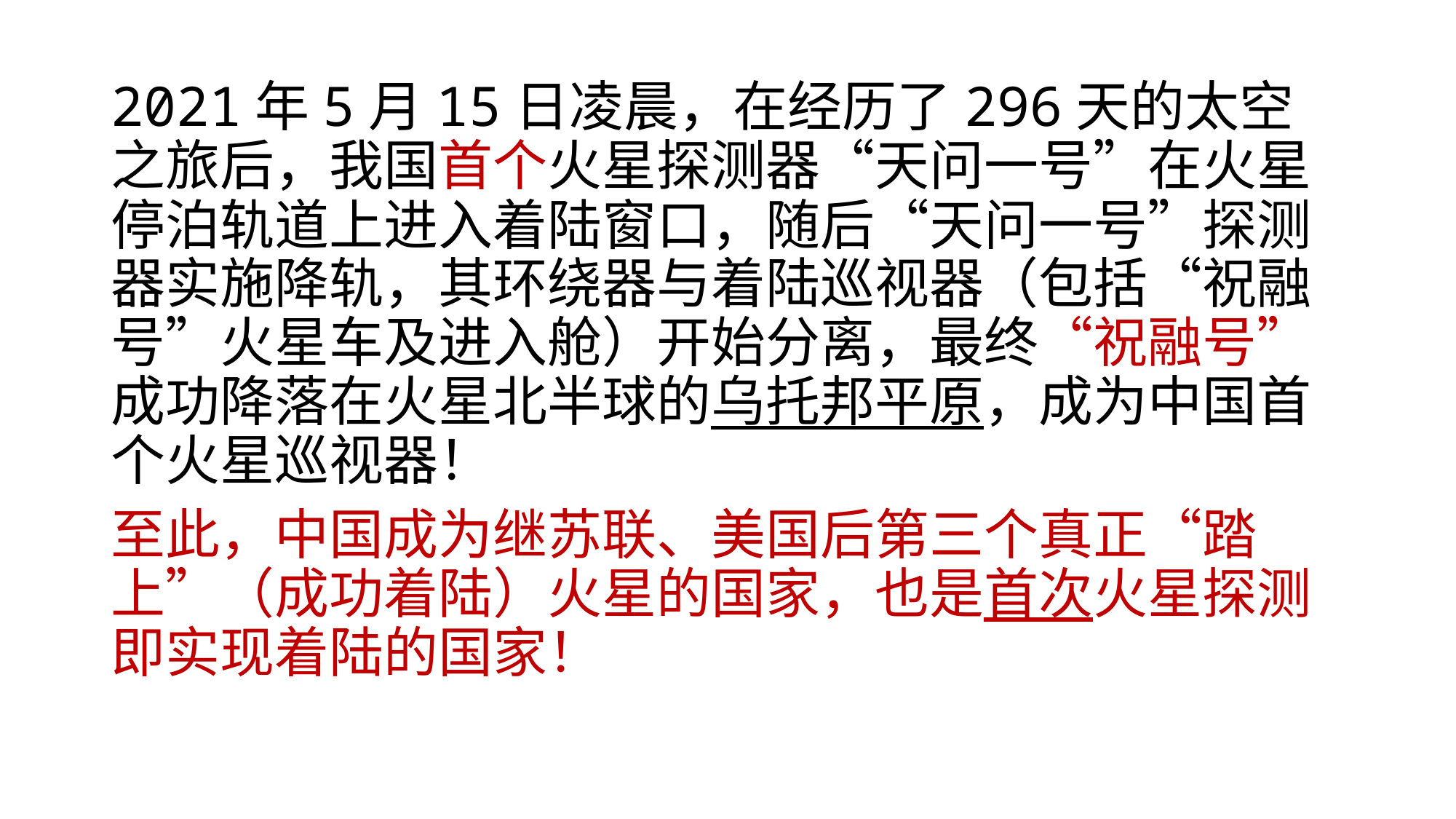

2021年5月15日凌晨，在经历了296天的太空之旅后，我国首个火星探测器“天问一号”在火星停泊轨道上进入着陆窗口，随后“天问一号”探测器实施降轨，其环绕器与着陆巡视器（包括“祝融号”火星车及进入舱）开始分离，最终“祝融号”成功降落在火星北半球的乌托邦平原，成为中国首个火星巡视器！
至此，中国成为继苏联、美国后第三个真正“踏上”（成功着陆）火星的国家，也是首次火星探测即实现着陆的国家！